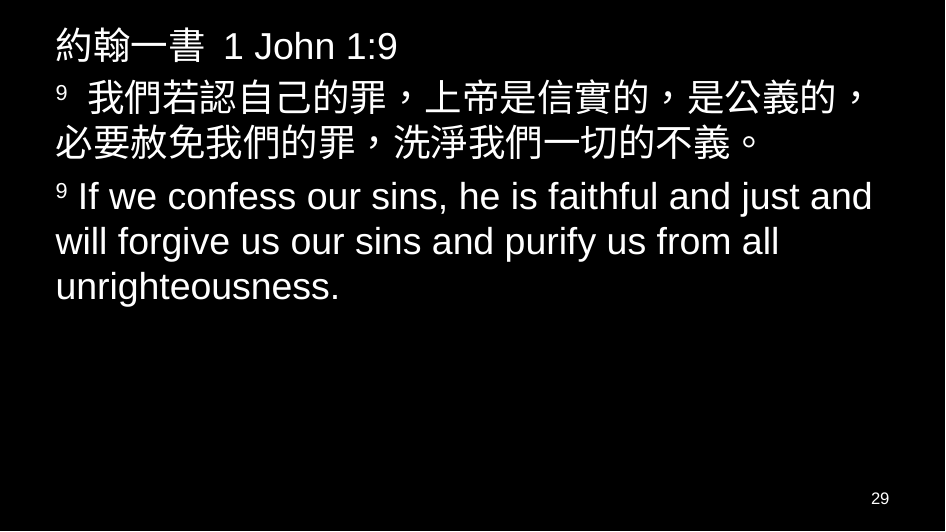

約翰一書 1 John 1:9
9 我們若認自己的罪，上帝是信實的，是公義的，必要赦免我們的罪，洗淨我們一切的不義。
9 If we confess our sins, he is faithful and just and will forgive us our sins and purify us from all unrighteousness.
29